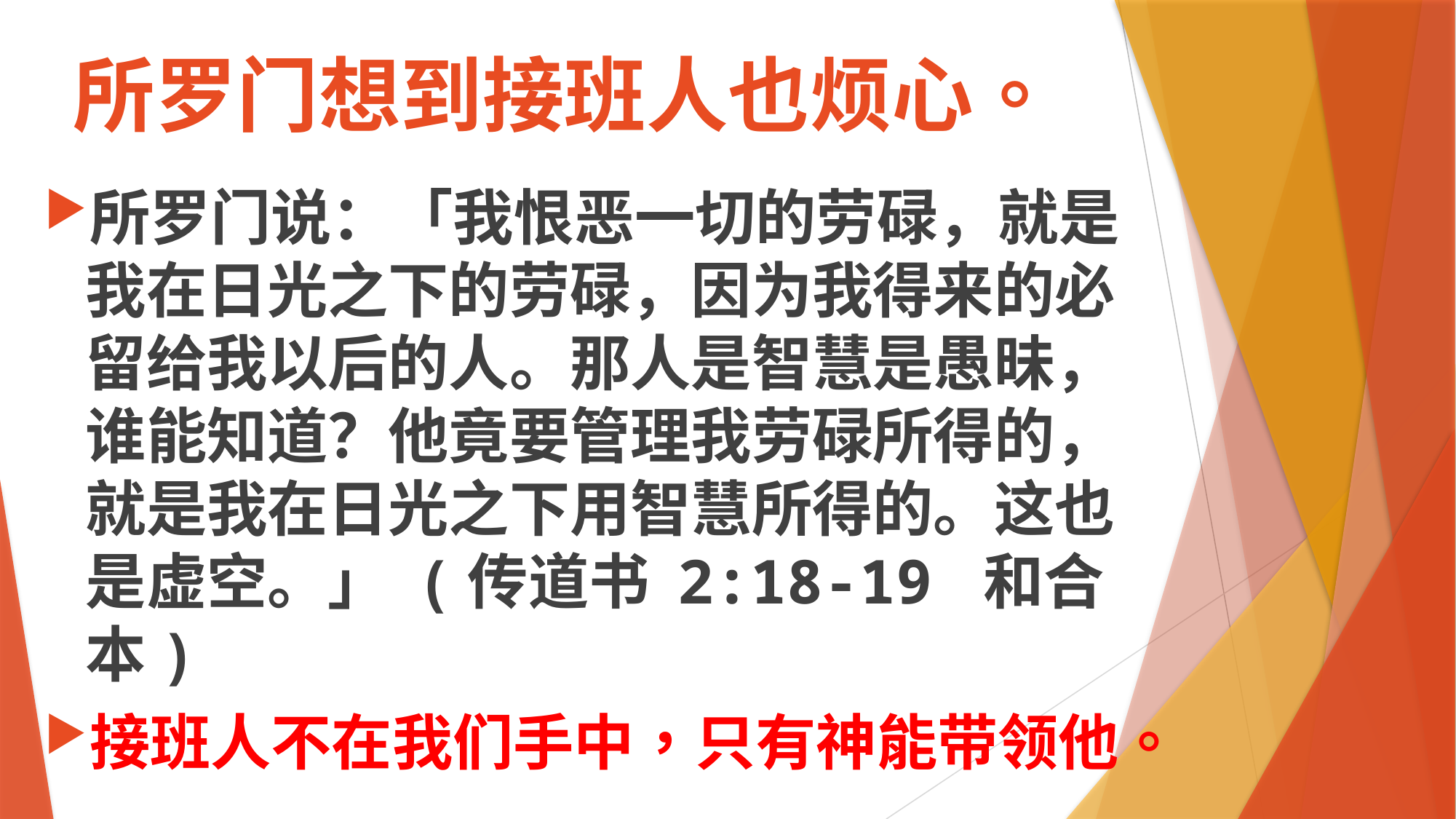

# 所罗门想到接班人也烦心。
所罗门说：「我恨恶一切的劳碌，就是我在日光之下的劳碌，因为我得来的必留给我以后的人。那人是智慧是愚昧，谁能知道？他竟要管理我劳碌所得的，就是我在日光之下用智慧所得的。这也是虚空。」 (传道书 2:18-19 和合本)
接班人不在我们手中，只有神能带领他。